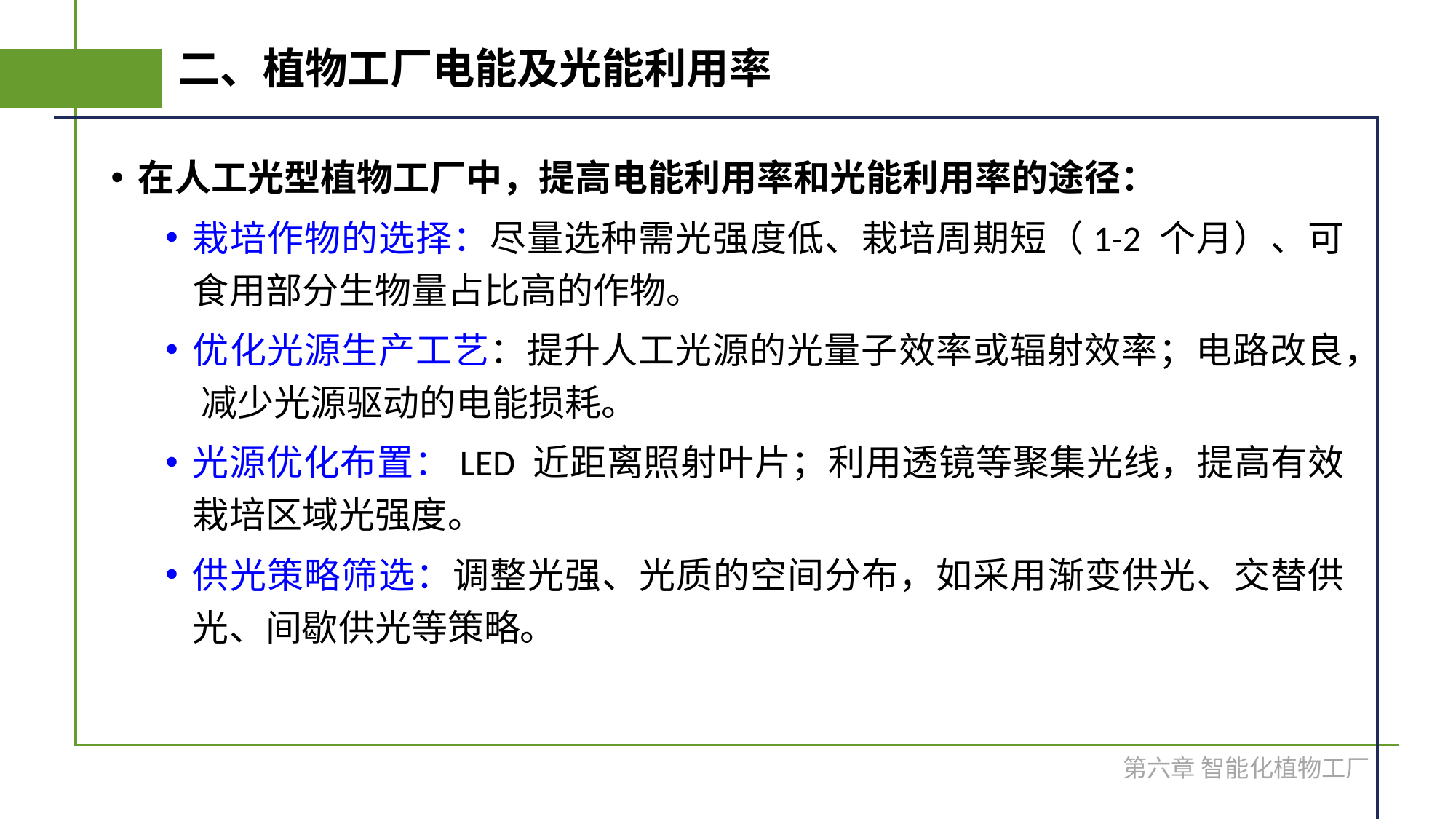

# 二、植物工厂电能及光能利用率
在人工光型植物工厂中，提高电能利用率和光能利用率的途径：
栽培作物的选择：尽量选种需光强度低、栽培周期短（1-2 个月）、可食用部分生物量占比高的作物。
优化光源生产工艺：提升人工光源的光量子效率或辐射效率；电路改良， 减少光源驱动的电能损耗。
光源优化布置：LED 近距离照射叶片；利用透镜等聚集光线，提高有效栽培区域光强度。
供光策略筛选：调整光强、光质的空间分布，如采用渐变供光、交替供光、间歇供光等策略。

第六章 智能化植物工厂